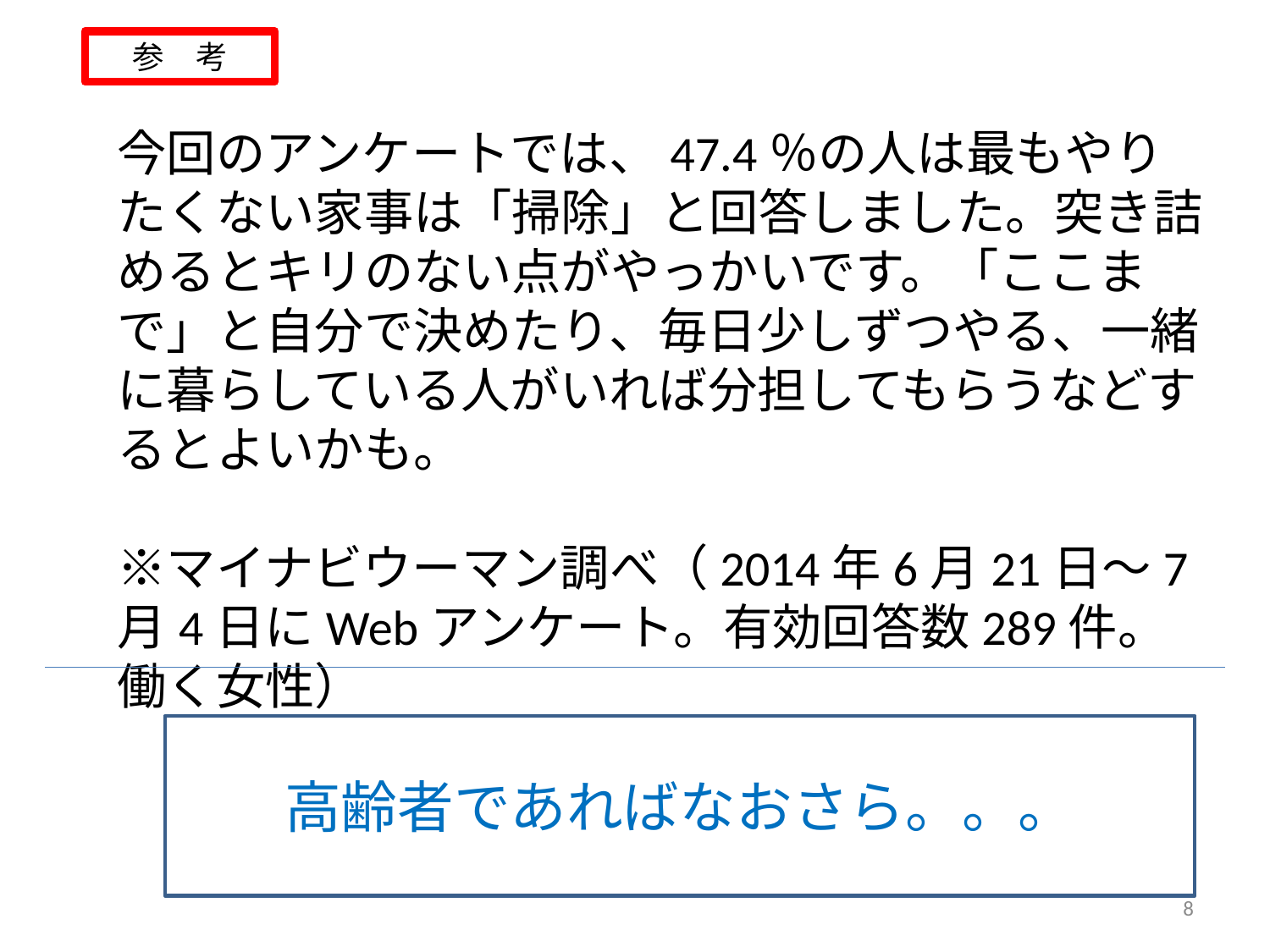

参　考
今回のアンケートでは、47.4％の人は最もやりたくない家事は「掃除」と回答しました。突き詰めるとキリのない点がやっかいです。「ここまで」と自分で決めたり、毎日少しずつやる、一緒に暮らしている人がいれば分担してもらうなどするとよいかも。
※マイナビウーマン調べ（2014年6月21日～7月4日にWebアンケート。有効回答数289件。働く女性）47.4％
高齢者であればなおさら。。。
8